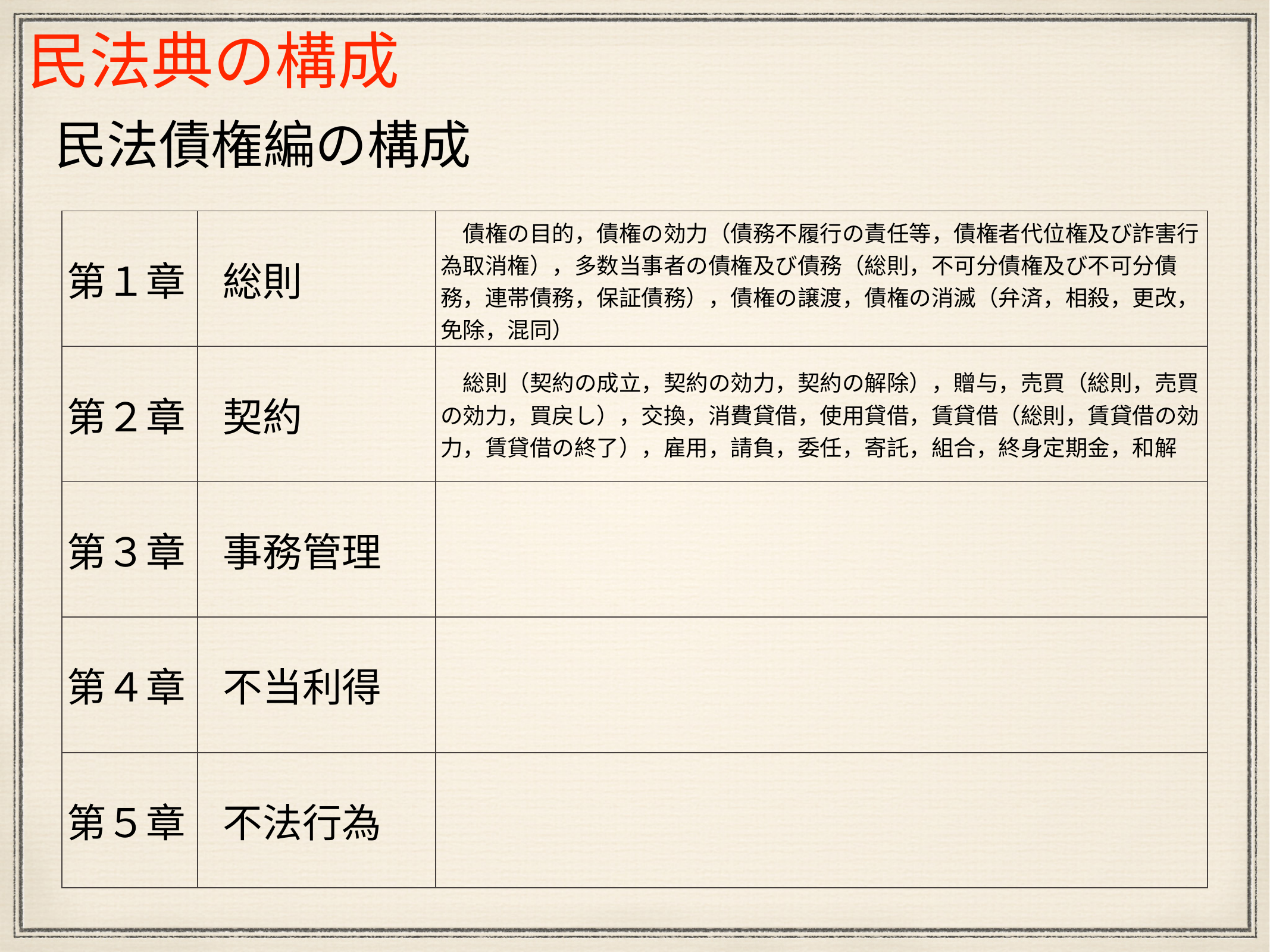

民法典の構成
民法債権編の構成
| 第１章 | 総則 | 債権の目的，債権の効力（債務不履行の責任等，債権者代位権及び詐害行為取消権），多数当事者の債権及び債務（総則，不可分債権及び不可分債務，連帯債務，保証債務），債権の譲渡，債権の消滅（弁済，相殺，更改，免除，混同） |
| --- | --- | --- |
| 第２章 | 契約 | 総則（契約の成立，契約の効力，契約の解除），贈与，売買（総則，売買の効力，買戻し），交換，消費貸借，使用貸借，賃貸借（総則，賃貸借の効力，賃貸借の終了），雇用，請負，委任，寄託，組合，終身定期金，和解 |
| 第３章 | 事務管理 |  |
| 第４章 | 不当利得 |  |
| 第５章 | 不法行為 |  |